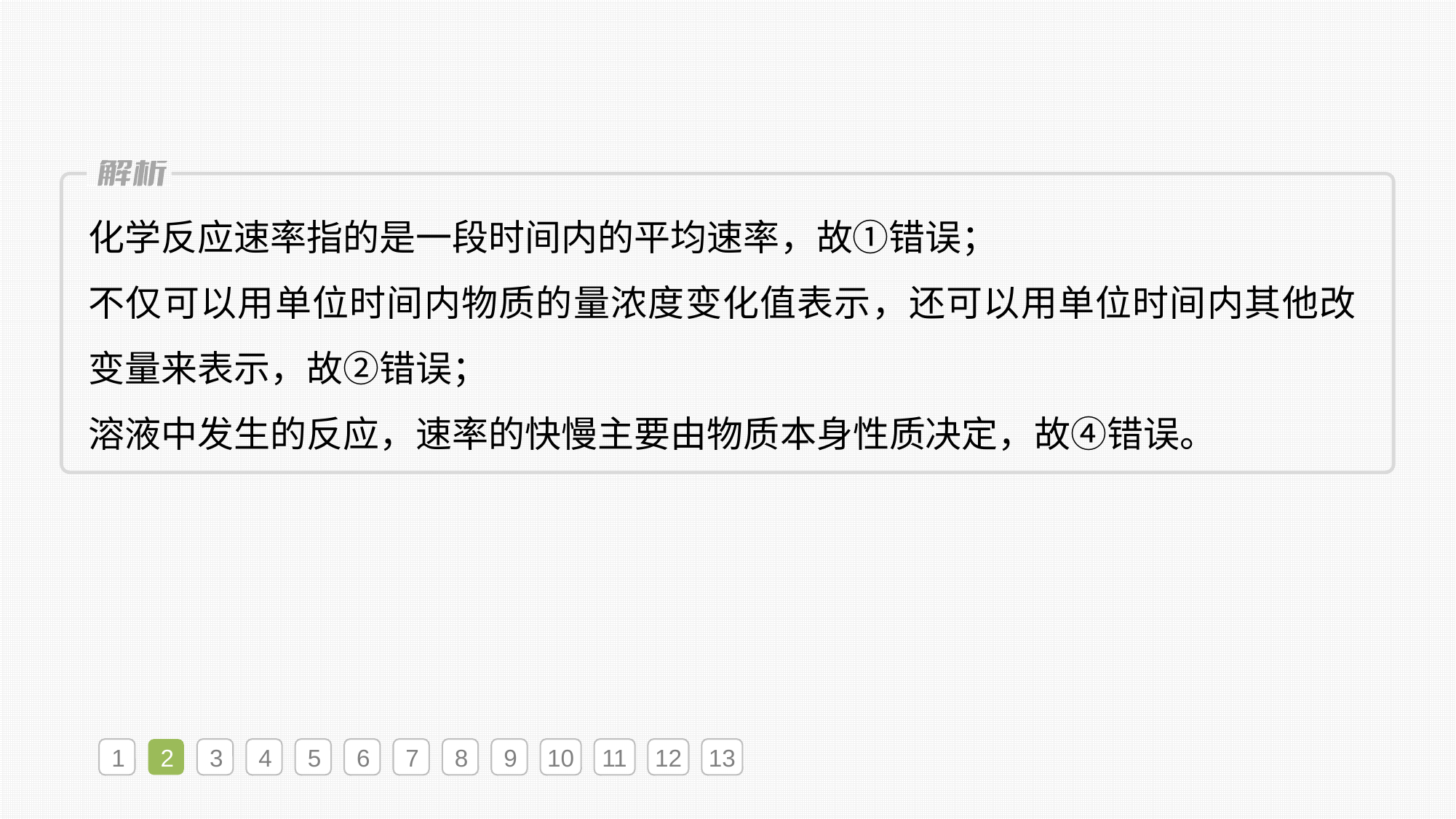

化学反应速率指的是一段时间内的平均速率，故①错误；
不仅可以用单位时间内物质的量浓度变化值表示，还可以用单位时间内其他改变量来表示，故②错误；
溶液中发生的反应，速率的快慢主要由物质本身性质决定，故④错误。
1
2
3
4
5
6
7
8
9
10
11
12
13